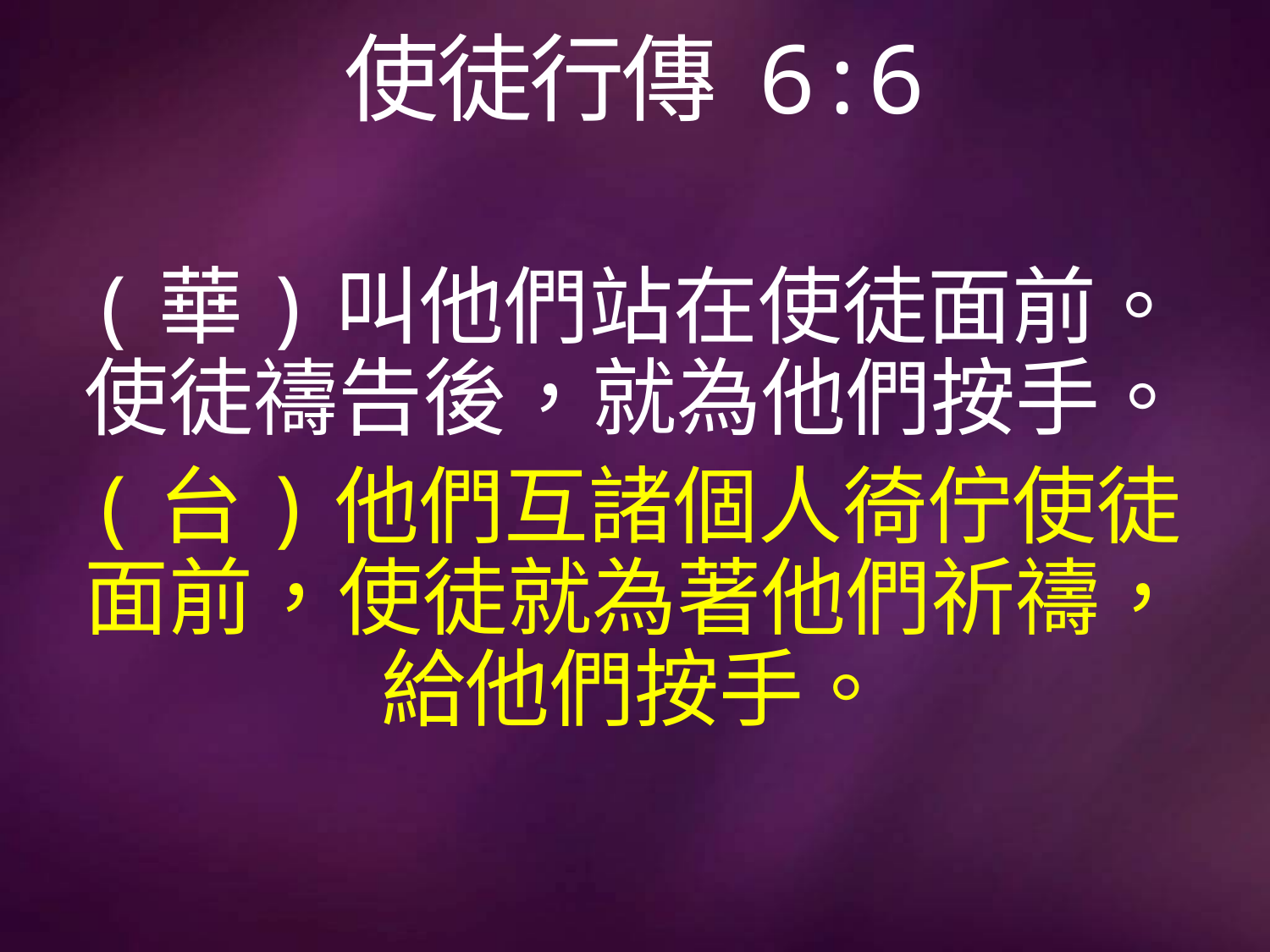

# 使徒行傳 6:6
(華)叫他們站在使徒面前。使徒禱告後，就為他們按手。
(台)他們互諸個人徛佇使徒面前，使徒就為著他們祈禱，給他們按手。